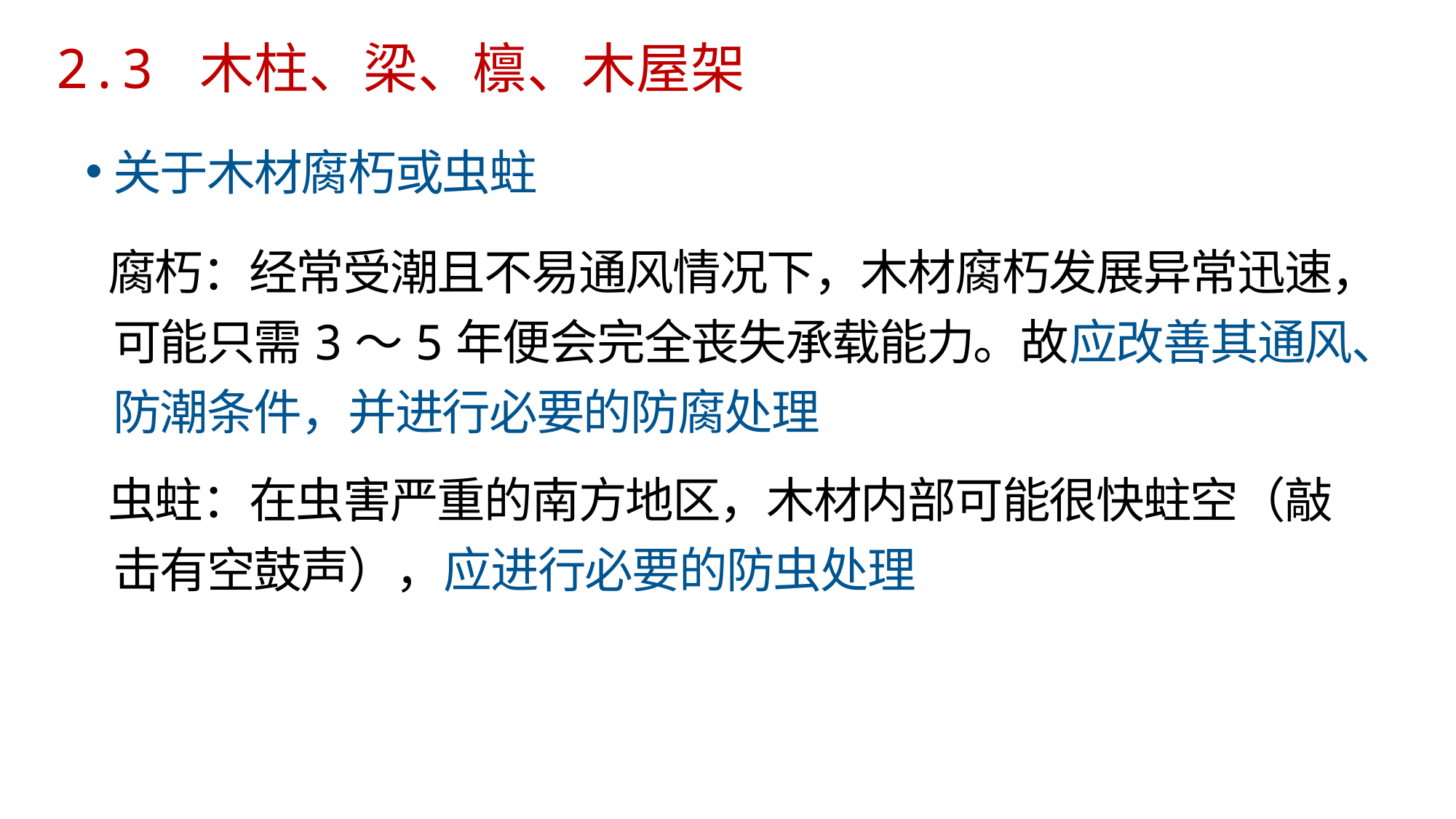

# 2.3 木柱、梁、檩、木屋架
关于木材腐朽或虫蛀
 腐朽：经常受潮且不易通风情况下，木材腐朽发展异常迅速，可能只需3～5年便会完全丧失承载能力。故应改善其通风、防潮条件，并进行必要的防腐处理
 虫蛀：在虫害严重的南方地区，木材内部可能很快蛀空（敲击有空鼓声），应进行必要的防虫处理
29